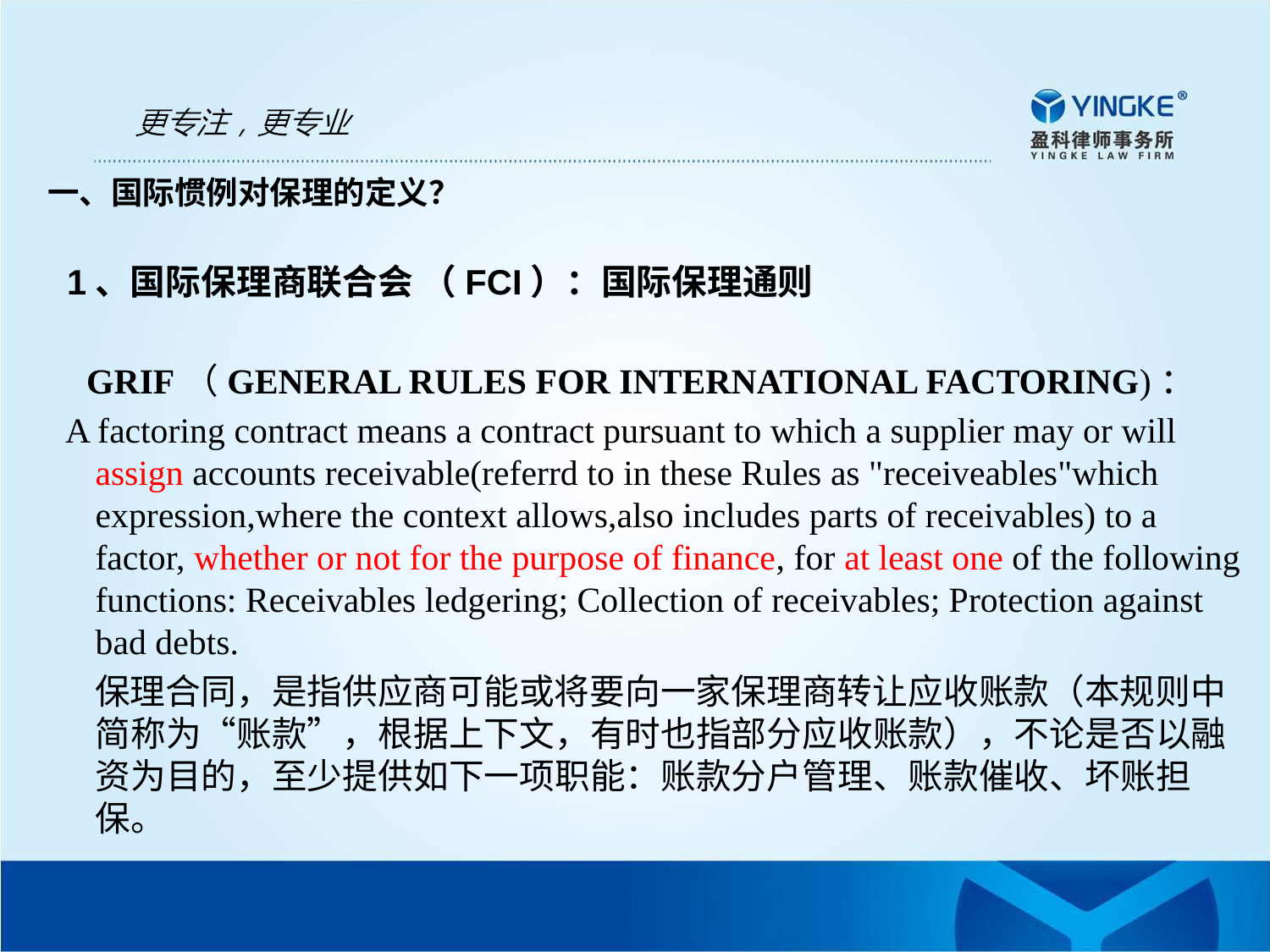

一、国际惯例对保理的定义？

  1、国际保理商联合会 （FCI）：国际保理通则

    GRIF（GENERAL RULES FOR INTERNATIONAL FACTORING)：
  A factoring contract means a contract pursuant to which a supplier may or will assign accounts receivable(referrd to in these Rules as "receiveables"which expression,where the context allows,also includes parts of receivables) to a factor, whether or not for the purpose of finance, for at least one of the following functions: Receivables ledgering; Collection of receivables; Protection against bad debts.
     保理合同，是指供应商可能或将要向一家保理商转让应收账款（本规则中简称为“账款”，根据上下文，有时也指部分应收账款），不论是否以融资为目的，至少提供如下一项职能：账款分户管理、账款催收、坏账担保。